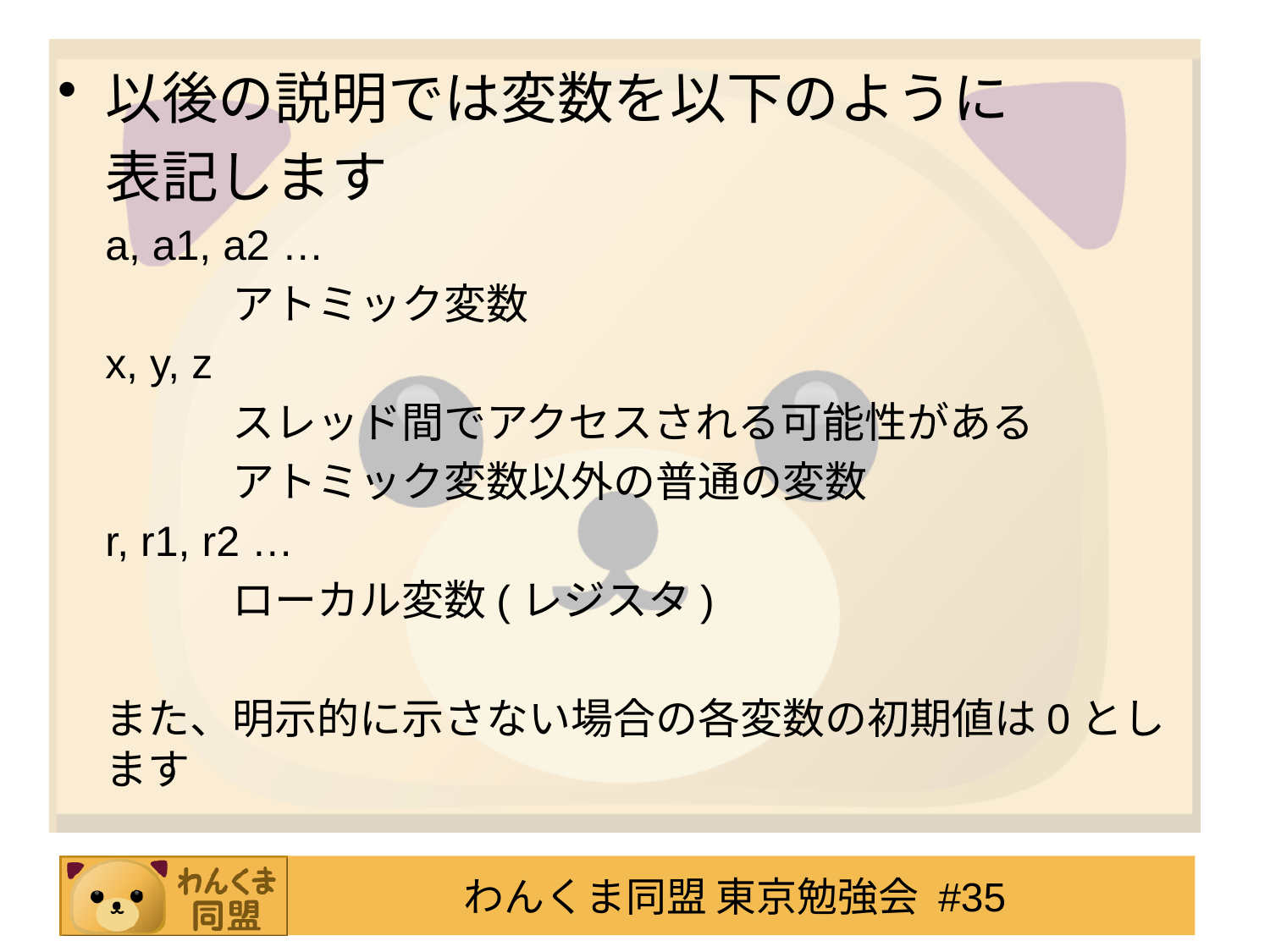

以後の説明では変数を以下のように
	表記します
	a, a1, a2 …
		アトミック変数
	x, y, z
		スレッド間でアクセスされる可能性がある
		アトミック変数以外の普通の変数
	r, r1, r2 …
		ローカル変数(レジスタ)

	また、明示的に示さない場合の各変数の初期値は0とします